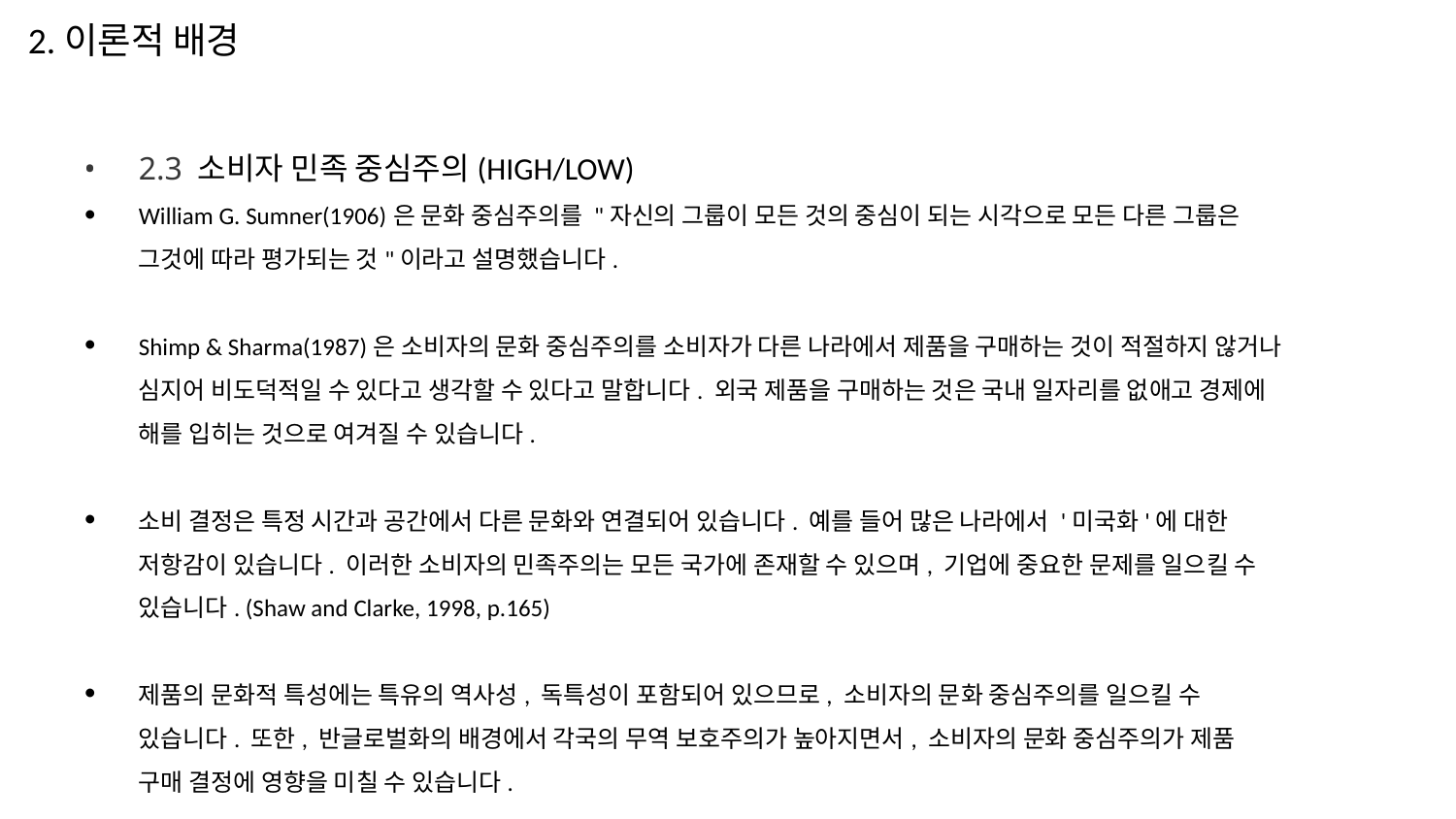

2.이론적 배경
2.3 소비자 민족 중심주의(HIGH/LOW)
William G. Sumner(1906)은 문화 중심주의를 "자신의 그룹이 모든 것의 중심이 되는 시각으로 모든 다른 그룹은 그것에 따라 평가되는 것"이라고 설명했습니다.

Shimp & Sharma(1987)은 소비자의 문화 중심주의를 소비자가 다른 나라에서 제품을 구매하는 것이 적절하지 않거나 심지어 비도덕적일 수 있다고 생각할 수 있다고 말합니다. 외국 제품을 구매하는 것은 국내 일자리를 없애고 경제에 해를 입히는 것으로 여겨질 수 있습니다.

소비 결정은 특정 시간과 공간에서 다른 문화와 연결되어 있습니다. 예를 들어 많은 나라에서 '미국화'에 대한 저항감이 있습니다. 이러한 소비자의 민족주의는 모든 국가에 존재할 수 있으며, 기업에 중요한 문제를 일으킬 수 있습니다. (Shaw and Clarke, 1998, p.165)

제품의 문화적 특성에는 특유의 역사성, 독특성이 포함되어 있으므로, 소비자의 문화 중심주의를 일으킬 수 있습니다. 또한, 반글로벌화의 배경에서 각국의 무역 보호주의가 높아지면서, 소비자의 문화 중심주의가 제품 구매 결정에 영향을 미칠 수 있습니다.